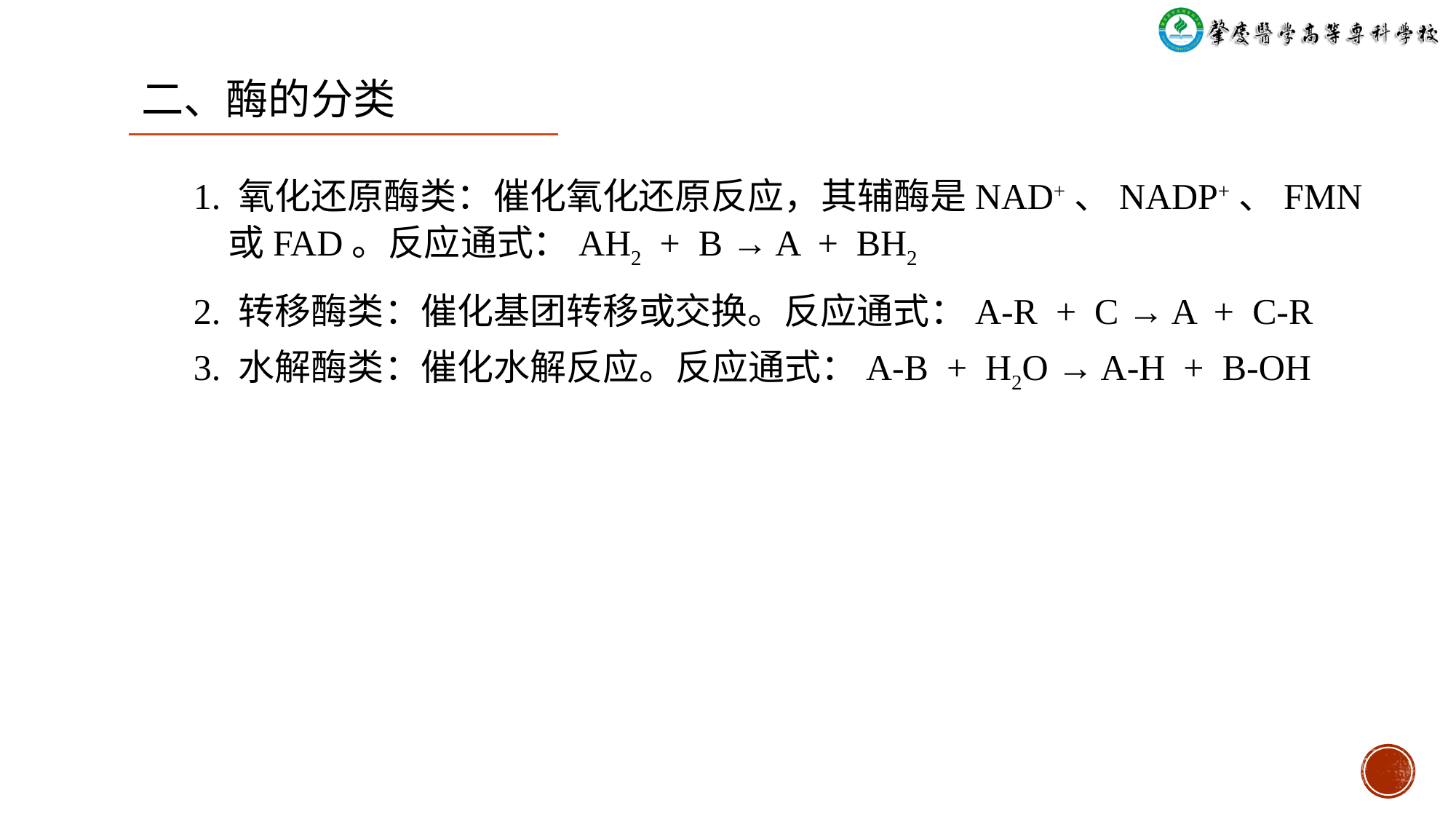

二、酶的分类
1. 氧化还原酶类：催化氧化还原反应，其辅酶是NAD+、NADP+、FMN或FAD。反应通式：AH2  +  B → A  +  BH2
2. 转移酶类：催化基团转移或交换。反应通式：A-R  +  C → A  +  C-R
3. 水解酶类：催化水解反应。反应通式：A-B  +  H2O → A-H  +  B-OH